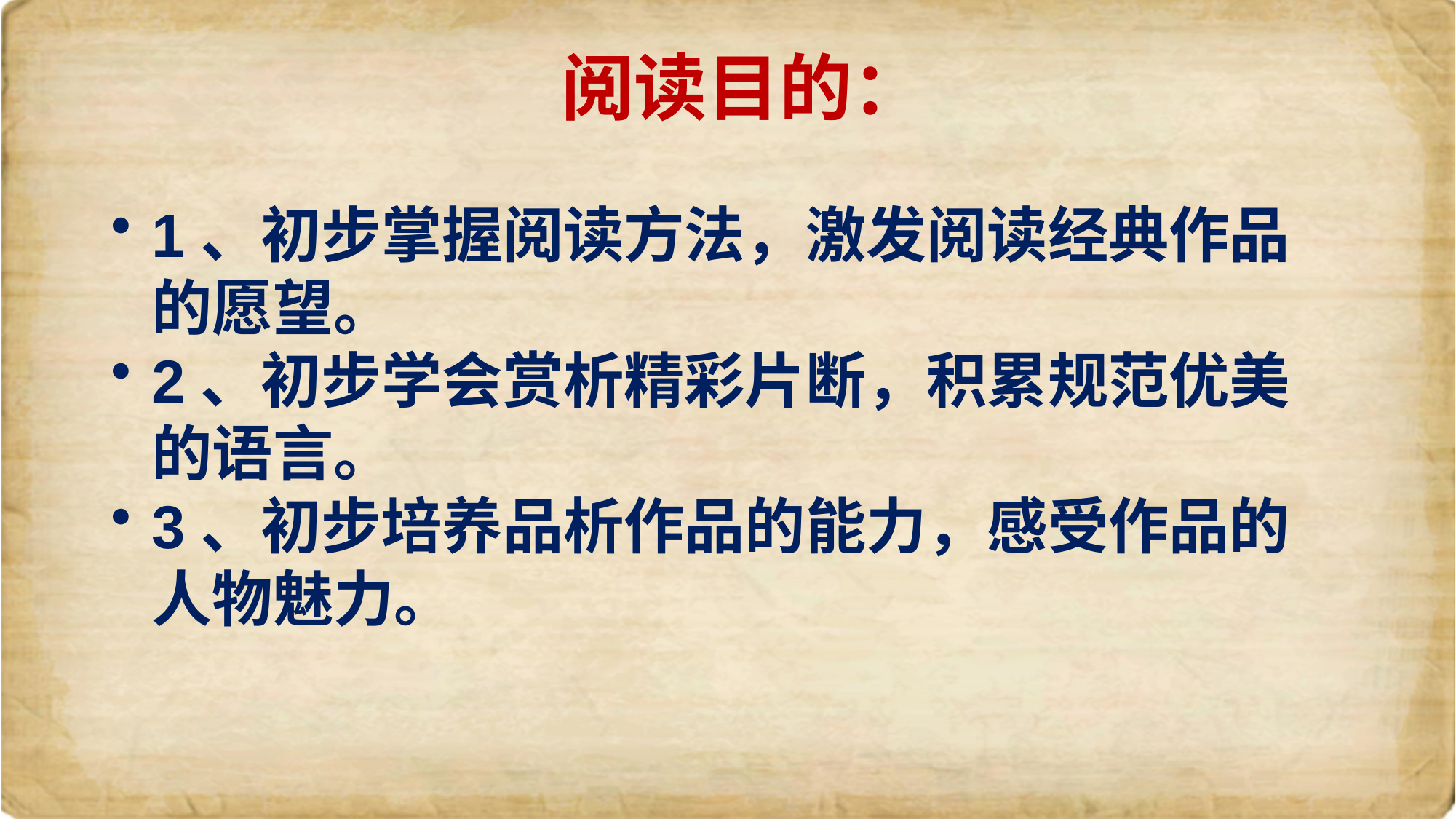

# 阅读目的：
1、初步掌握阅读方法，激发阅读经典作品的愿望。
2、初步学会赏析精彩片断，积累规范优美的语言。
3、初步培养品析作品的能力，感受作品的人物魅力。